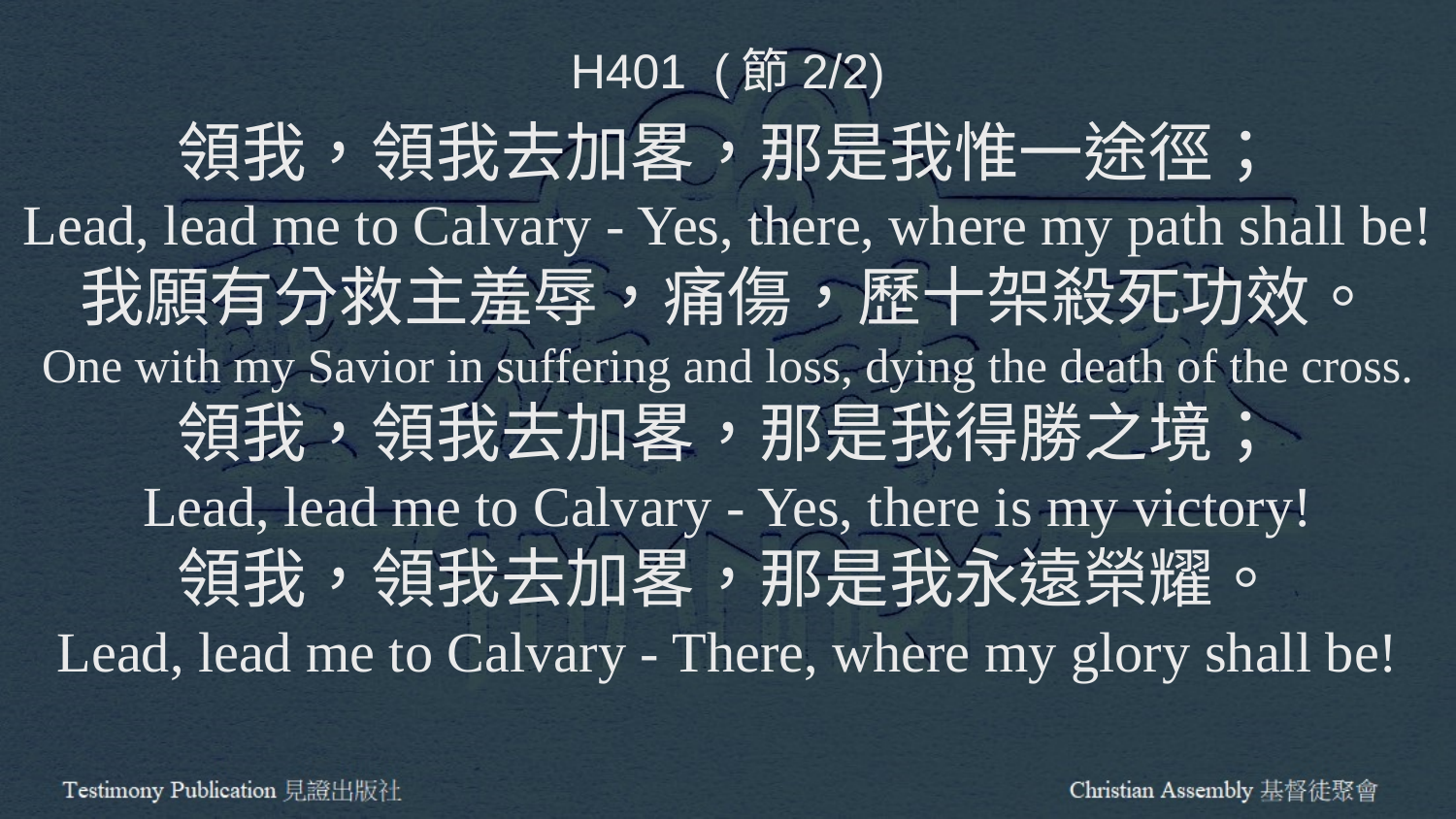

H401  (節2/2)
領我，領我去加畧，那是我惟一途徑；
Lead, lead me to Calvary - Yes, there, where my path shall be!
我願有分救主羞辱，痛傷，歷十架殺死功效。
One with my Savior in suffering and loss, dying the death of the cross.
領我，領我去加畧，那是我得勝之境；
Lead, lead me to Calvary - Yes, there is my victory!
領我，領我去加畧，那是我永遠榮耀。
Lead, lead me to Calvary - There, where my glory shall be!